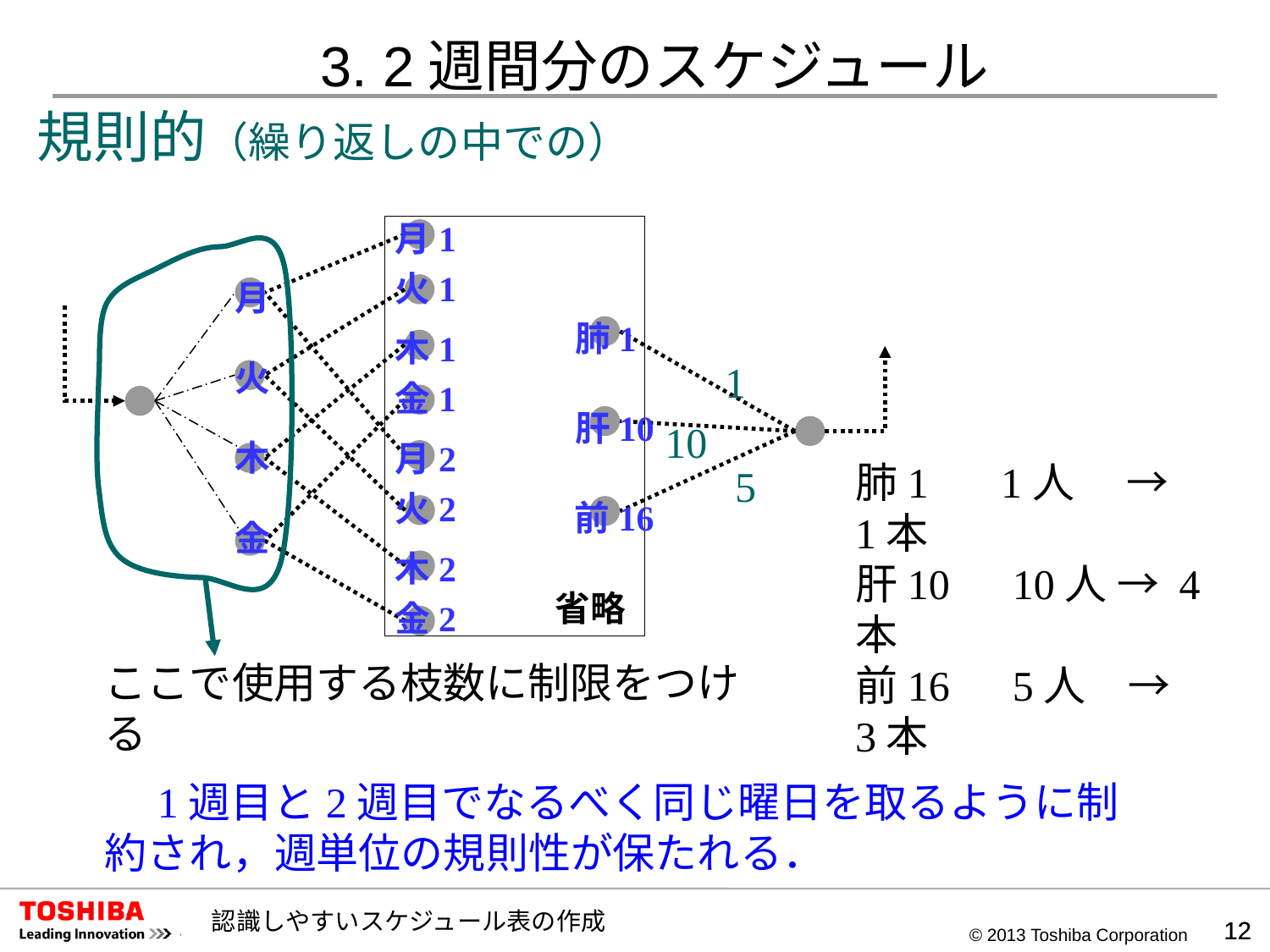

#
3. 2週間分のスケジュール
規則的（繰り返しの中での）

月1

火1

月

肺1

木1

火
1

金1

肝10

10

木
月2

肺1　 1人　 → 1本
肝10　10人 → 4本
前16　5人　→ 3本
5
火2

前16

金

木2

省略
金2

ここで使用する枝数に制限をつける
　1週目と2週目でなるべく同じ曜日を取るように制約され，週単位の規則性が保たれる．
認識しやすいスケジュール表の作成